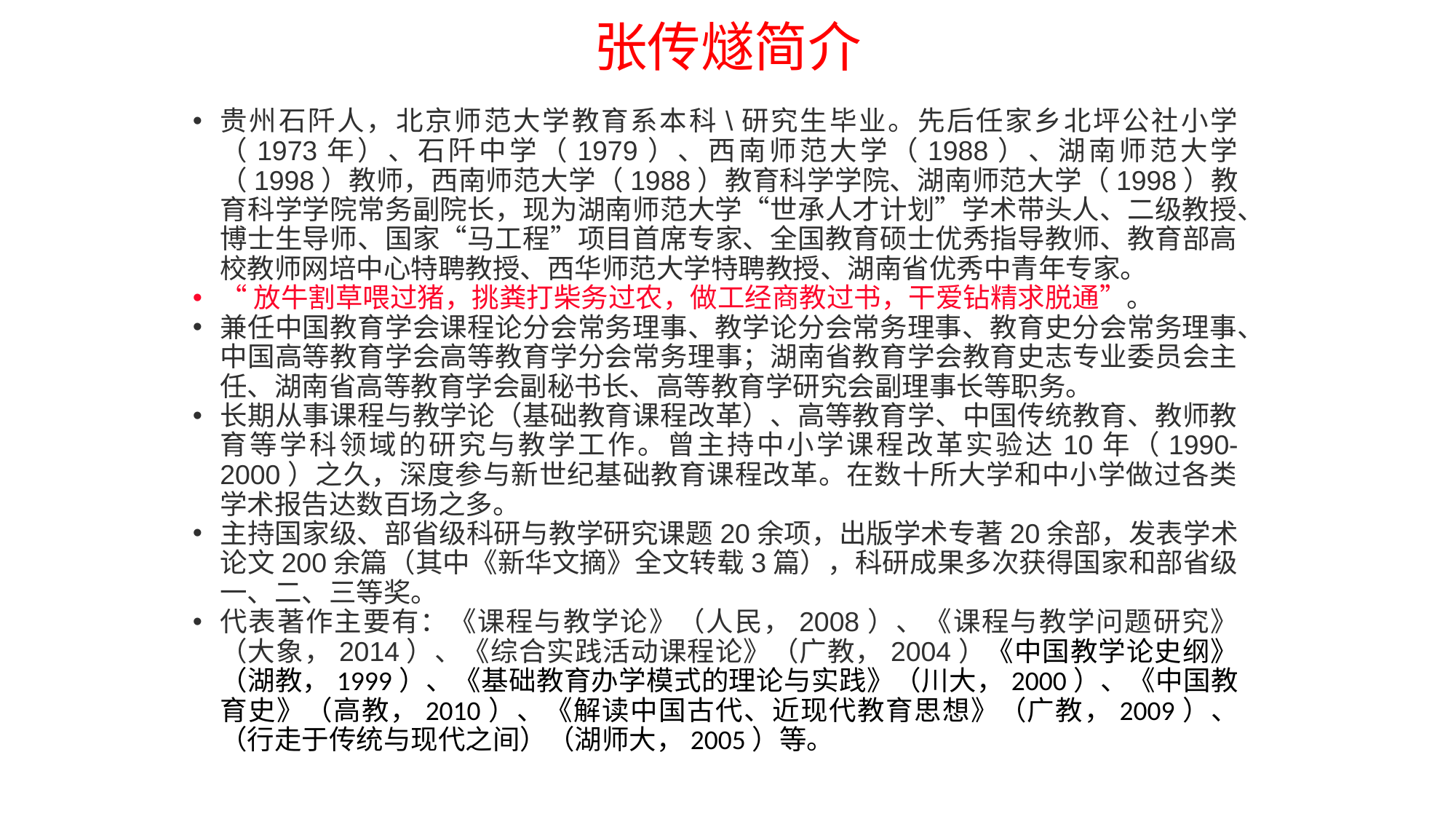

张传燧简介
贵州石阡人，北京师范大学教育系本科\研究生毕业。先后任家乡北坪公社小学（1973年）、石阡中学（1979）、西南师范大学（1988）、湖南师范大学（1998）教师，西南师范大学（1988）教育科学学院、湖南师范大学（1998）教育科学学院常务副院长，现为湖南师范大学“世承人才计划”学术带头人、二级教授、博士生导师、国家“马工程”项目首席专家、全国教育硕士优秀指导教师、教育部高校教师网培中心特聘教授、西华师范大学特聘教授、湖南省优秀中青年专家。
“放牛割草喂过猪，挑粪打柴务过农，做工经商教过书，干爱钻精求脱通”。
兼任中国教育学会课程论分会常务理事、教学论分会常务理事、教育史分会常务理事、中国高等教育学会高等教育学分会常务理事；湖南省教育学会教育史志专业委员会主任、湖南省高等教育学会副秘书长、高等教育学研究会副理事长等职务。
长期从事课程与教学论（基础教育课程改革）、高等教育学、中国传统教育、教师教育等学科领域的研究与教学工作。曾主持中小学课程改革实验达10年（1990-2000）之久，深度参与新世纪基础教育课程改革。在数十所大学和中小学做过各类学术报告达数百场之多。
主持国家级、部省级科研与教学研究课题20余项，出版学术专著20余部，发表学术论文200余篇（其中《新华文摘》全文转载3篇），科研成果多次获得国家和部省级一、二、三等奖。
代表著作主要有：《课程与教学论》（人民，2008）、《课程与教学问题研究》（大象，2014）、《综合实践活动课程论》（广教，2004）《中国教学论史纲》（湖教，1999）、《基础教育办学模式的理论与实践》（川大，2000）、《中国教育史》（高教，2010）、《解读中国古代、近现代教育思想》（广教，2009）、（行走于传统与现代之间）（湖师大，2005）等。